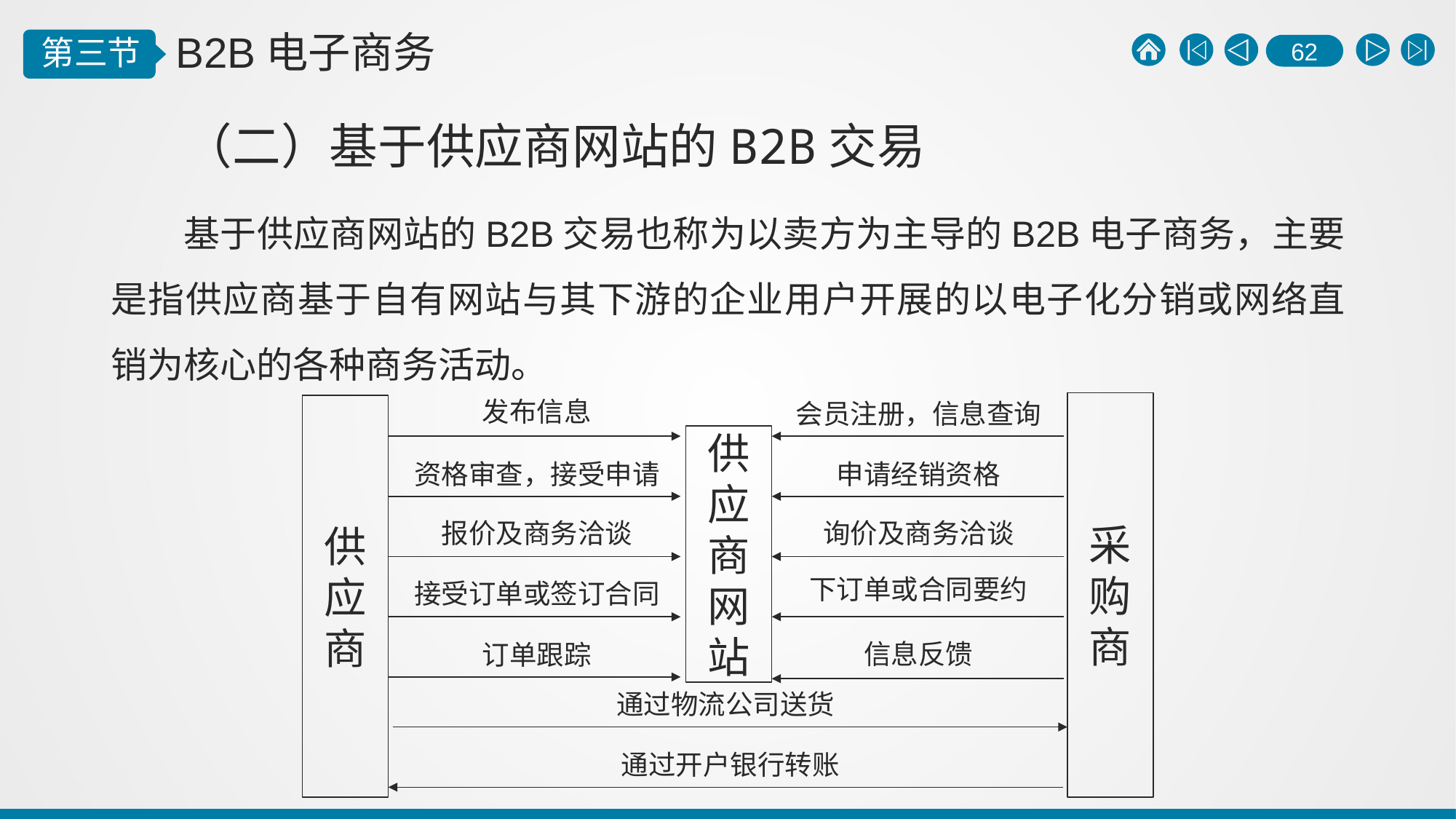

（二）基于供应商网站的B2B交易
基于供应商网站的B2B交易也称为以卖方为主导的B2B电子商务，主要是指供应商基于自有网站与其下游的企业用户开展的以电子化分销或网络直销为核心的各种商务活动。
发布信息
会员注册，信息查询
采购商
供应商
供应商网站
资格审查，接受申请
申请经销资格
报价及商务洽谈
询价及商务洽谈
下订单或合同要约
接受订单或签订合同
信息反馈
订单跟踪
通过物流公司送货
通过开户银行转账